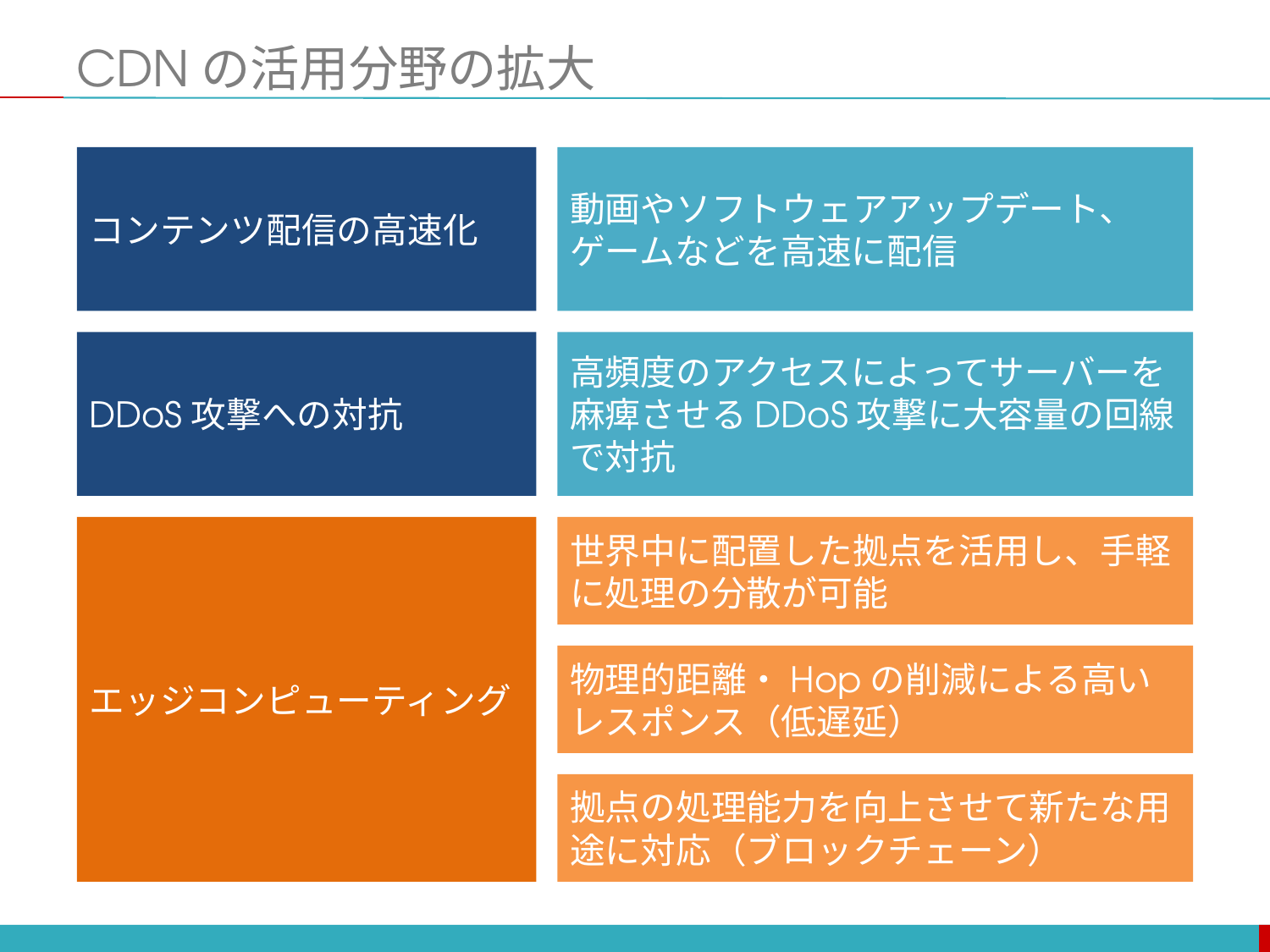

# CDNの活用分野の拡大
コンテンツ配信の高速化
動画やソフトウェアアップデート、ゲームなどを高速に配信
DDoS攻撃への対抗
高頻度のアクセスによってサーバーを麻痺させるDDoS攻撃に大容量の回線で対抗
エッジコンピューティング
世界中に配置した拠点を活用し、手軽に処理の分散が可能
物理的距離・Hopの削減による高いレスポンス（低遅延）
拠点の処理能力を向上させて新たな用途に対応（ブロックチェーン）